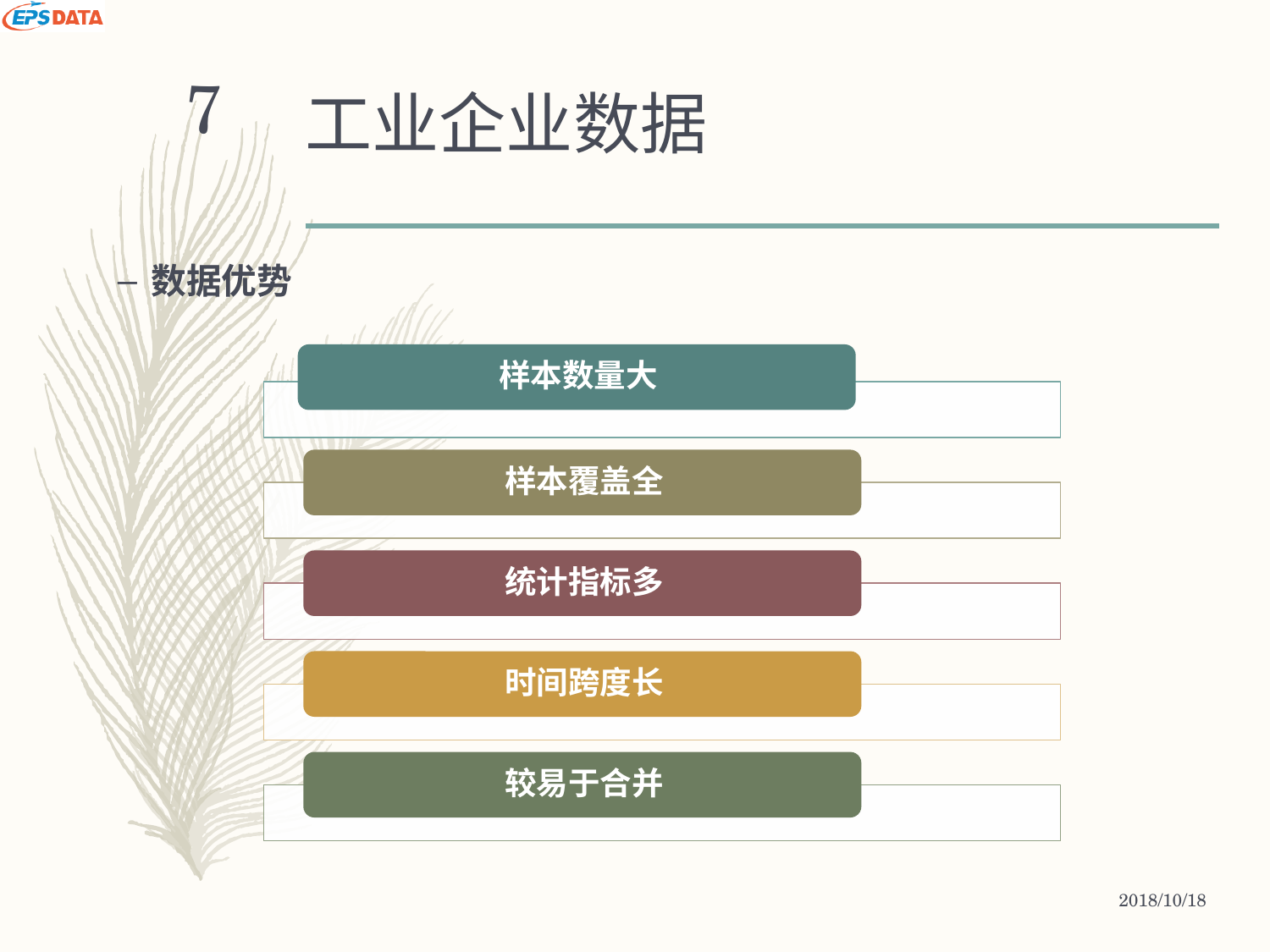

# 工业企业数据
7
数据优势
样本数量大
样本覆盖全
统计指标多
时间跨度长
较易于合并
2018/10/18